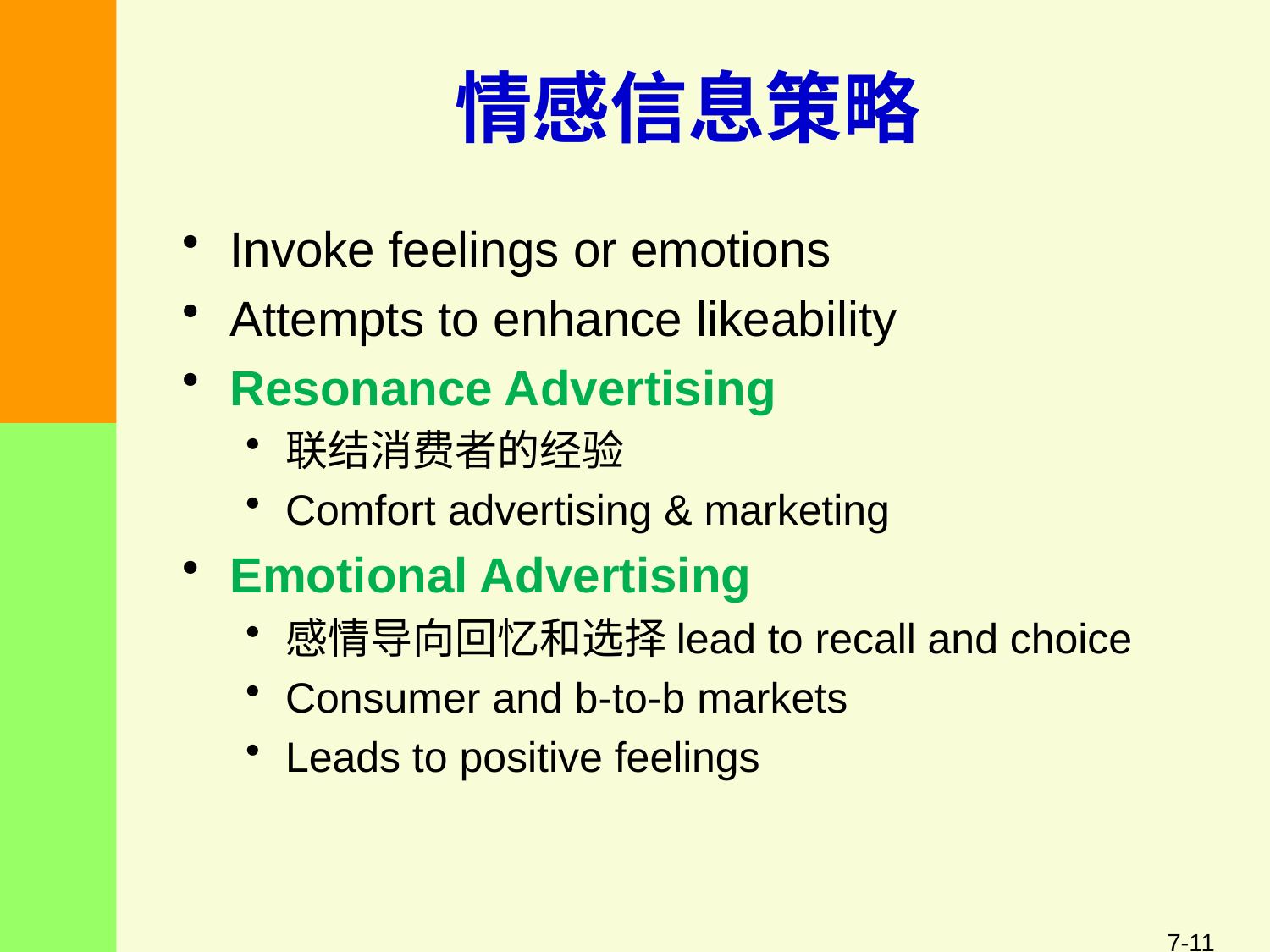

情感信息策略
Invoke feelings or emotions
Attempts to enhance likeability
Resonance Advertising
联结消费者的经验
Comfort advertising & marketing
Emotional Advertising
感情导向回忆和选择lead to recall and choice
Consumer and b-to-b markets
Leads to positive feelings

7-11